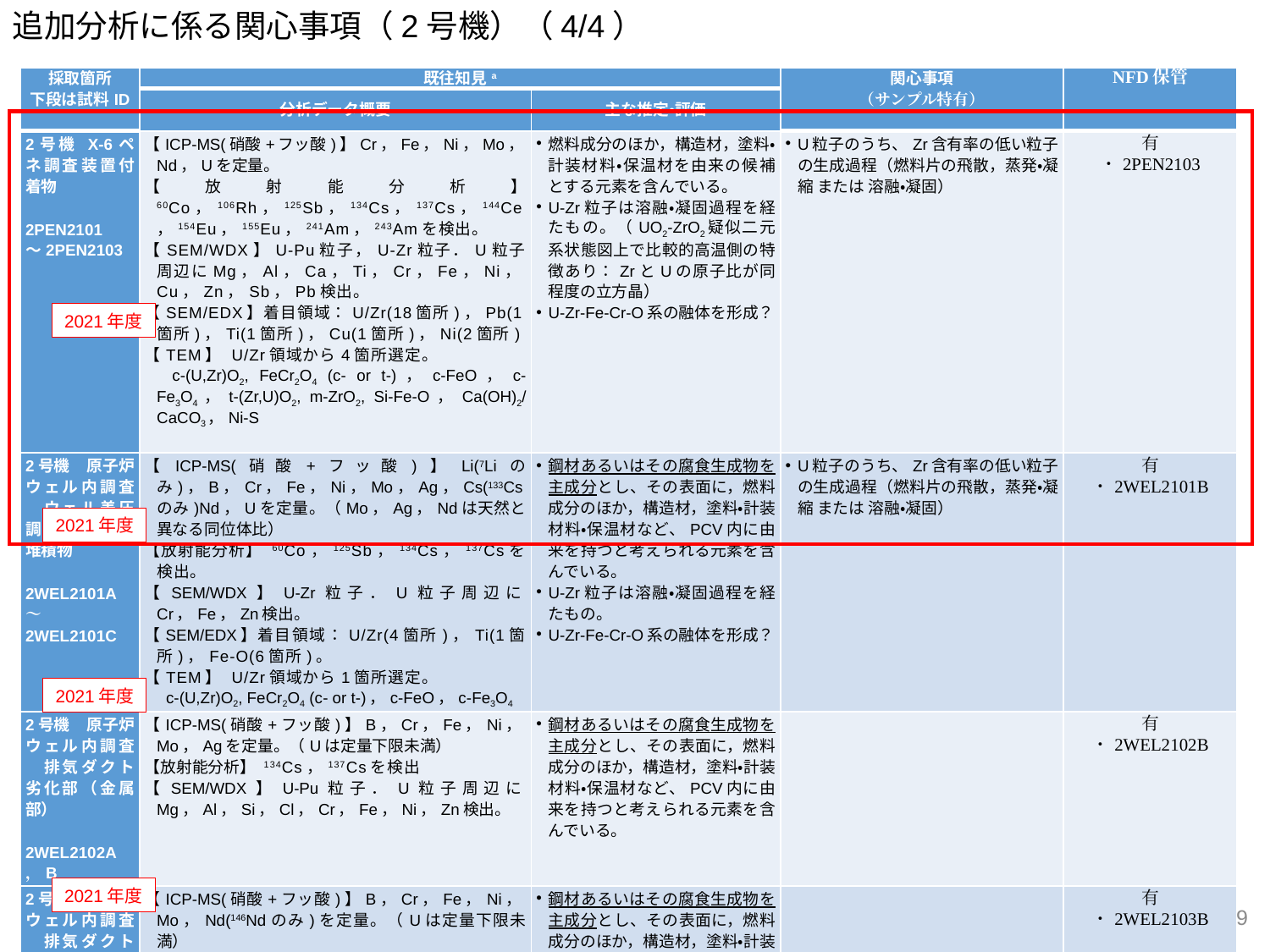

追加分析に係る関心事項（2号機）（4/4）
| 採取箇所 下段は試料ID | 既往知見a |  | 関心事項 （サンプル特有） | NFD保管 |
| --- | --- | --- | --- | --- |
|  | 分析データ概要 | 主な推定・評価 |  |  |
| 2号機 X-6ペネ調査装置付着物   2PEN2101 ～2PEN2103 | 【ICP-MS(硝酸+フッ酸)】Cr，Fe，Ni，Mo，Nd，Uを定量。 【放射能分析】 60Co，106Rh，125Sb，134Cs，137Cs，144Ce，154Eu，155Eu，241Am，243Amを検出。 【SEM/WDX】U-Pu粒子，U-Zr粒子．U粒子周辺にMg，Al，Ca，Ti，Cr，Fe，Ni，Cu，Zn，Sb，Pb検出。 【SEM/EDX】着目領域：U/Zr(18箇所)，Pb(1箇所)，Ti(1箇所)，Cu(1箇所)，Ni(2箇所) 【TEM】 U/Zr領域から4箇所選定。 　c-(U,Zr)O2, FeCr2O4 (c- or t-)，c-FeO，c-Fe3O4，t-(Zr,U)O2, m-ZrO2, Si-Fe-O，Ca(OH)2/ CaCO3，Ni-S | 燃料成分のほか，構造材，塗料・計装材料・保温材を由来の候補とする元素を含んでいる。 U-Zr粒子は溶融・凝固過程を経たもの。（UO2-ZrO2疑似二元系状態図上で比較的高温側の特徴あり：ZrとUの原子比が同程度の立方晶） U-Zr-Fe-Cr-O系の融体を形成？ | U粒子のうち、Zr含有率の低い粒子の生成過程（燃料片の飛散，蒸発・凝縮 または 溶融・凝固） | 有 ・2PEN2103 |
| 2号機　原子炉ウェル内調査　ウェル差圧調整ライン内堆積物 2WEL2101A ～2WEL2101C | 【ICP-MS(硝酸+フッ酸)】Li(7Liのみ)，B，Cr，Fe，Ni，Mo，Ag，Cs(133Csのみ)Nd，Uを定量。（Mo，Ag，Ndは天然と異なる同位体比） 【放射能分析】 60Co，125Sb，134Cs，137Csを検出。 【SEM/WDX】U-Zr粒子．U粒子周辺にCr，Fe，Zn検出。 【SEM/EDX】着目領域：U/Zr(4箇所)，Ti(1箇所)，Fe-O(6箇所)。 【TEM】 U/Zr領域から1箇所選定。 　c-(U,Zr)O2, FeCr2O4 (c- or t-)，c-FeO，c-Fe3O4 | 鋼材あるいはその腐食生成物を主成分とし、その表面に，燃料成分のほか，構造材，塗料・計装材料・保温材など、PCV内に由来を持つと考えられる元素を含んでいる。 U-Zr粒子は溶融・凝固過程を経たもの。 U-Zr-Fe-Cr-O系の融体を形成？ | U粒子のうち、Zr含有率の低い粒子の生成過程（燃料片の飛散，蒸発・凝縮 または 溶融・凝固） | 有 ・2WEL2101B |
| 2号機　原子炉ウェル内調査　排気ダクト劣化部（金属部） 2WEL2102A，B | 【ICP-MS(硝酸+フッ酸)】B，Cr，Fe，Ni，Mo，Agを定量。（Uは定量下限未満） 【放射能分析】 134Cs，137Csを検出 【SEM/WDX】U-Pu粒子．U粒子周辺にMg，Al，Si，Cl，Cr，Fe，Ni，Zn検出。 | 鋼材あるいはその腐食生成物を主成分とし、その表面に，燃料成分のほか，構造材，塗料・計装材料・保温材など、PCV内に由来を持つと考えられる元素を含んでいる。 |  | 有 ・2WEL2102B |
| 2号機　原子炉ウェル内調査　排気ダクト点検口表面部（ゴムパッキン） 2WEL2103A，B | 【ICP-MS(硝酸+フッ酸)】B，Cr，Fe，Ni，Mo，Nd(146Ndのみ)を定量。（Uは定量下限未満） 【放射能分析】 134Cs，137Csを検出 【SEM/WDX】U-Zr粒子．U粒子周辺にFe検出。 【SEM/EDX】 着目領域：Ca(1箇所)，Zn(1箇所)，Cd(1箇所)，Mn(1箇所)，Cr(2箇所) | 鋼材あるいはその腐食生成物を主成分とし、その表面に，燃料成分のほか，構造材，塗料・計装材料・保温材など、PCV内に由来を持つと考えられる元素を含んでいる。 |  | 有 ・2WEL2103B |

2021年度
2021年度
2021年度
2021年度
9